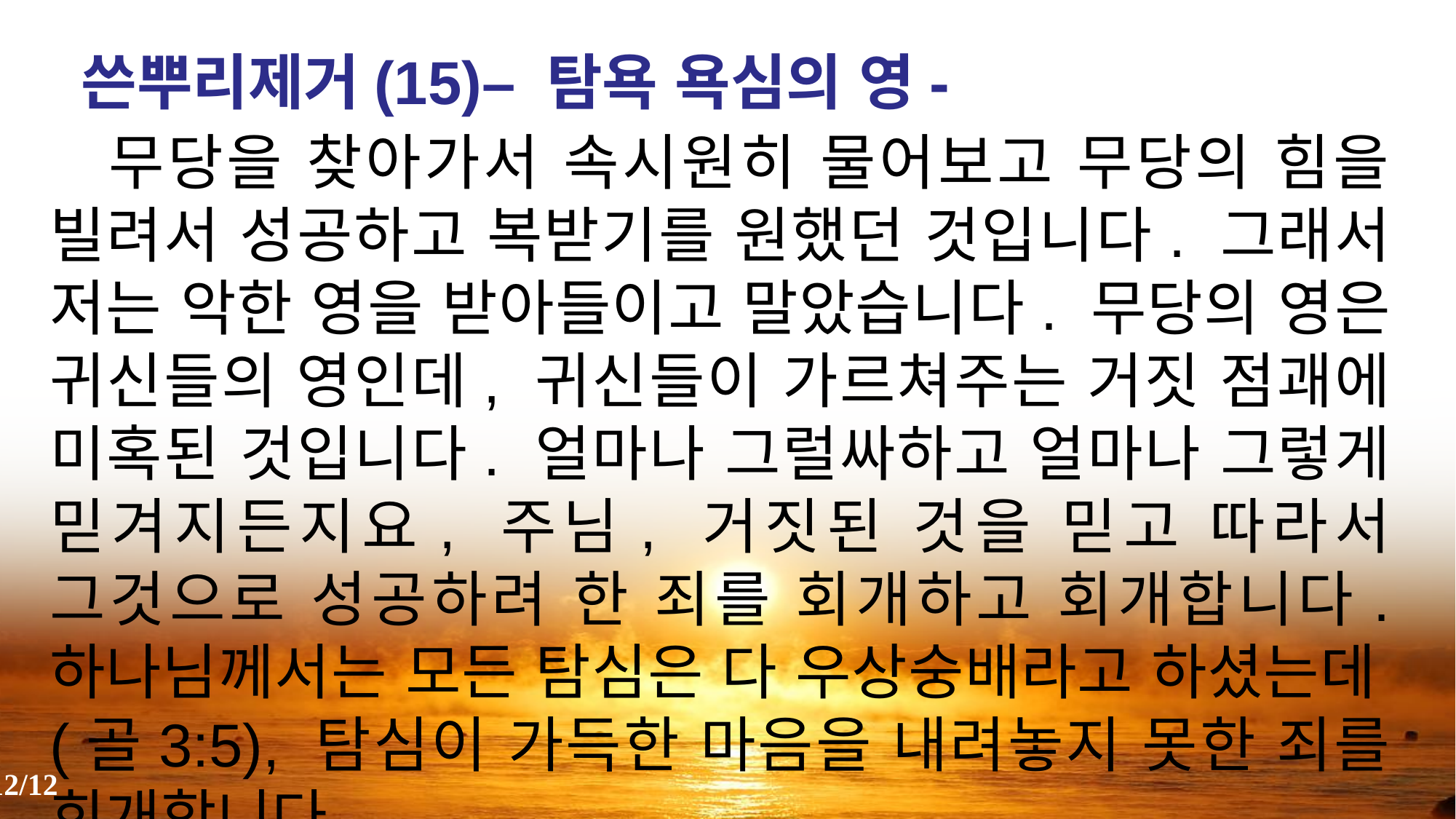

쓴뿌리제거(15)– 탐욕 욕심의 영-
  무당을 찾아가서 속시원히 물어보고 무당의 힘을 빌려서 성공하고 복받기를 원했던 것입니다. 그래서 저는 악한 영을 받아들이고 말았습니다. 무당의 영은 귀신들의 영인데, 귀신들이 가르쳐주는 거짓 점괘에 미혹된 것입니다. 얼마나 그럴싸하고 얼마나 그렇게 믿겨지든지요, 주님, 거짓된 것을 믿고 따라서 그것으로 성공하려 한 죄를 회개하고 회개합니다. 하나님께서는 모든 탐심은 다 우상숭배라고 하셨는데(골3:5), 탐심이 가득한 마음을 내려놓지 못한 죄를 회개합니다.